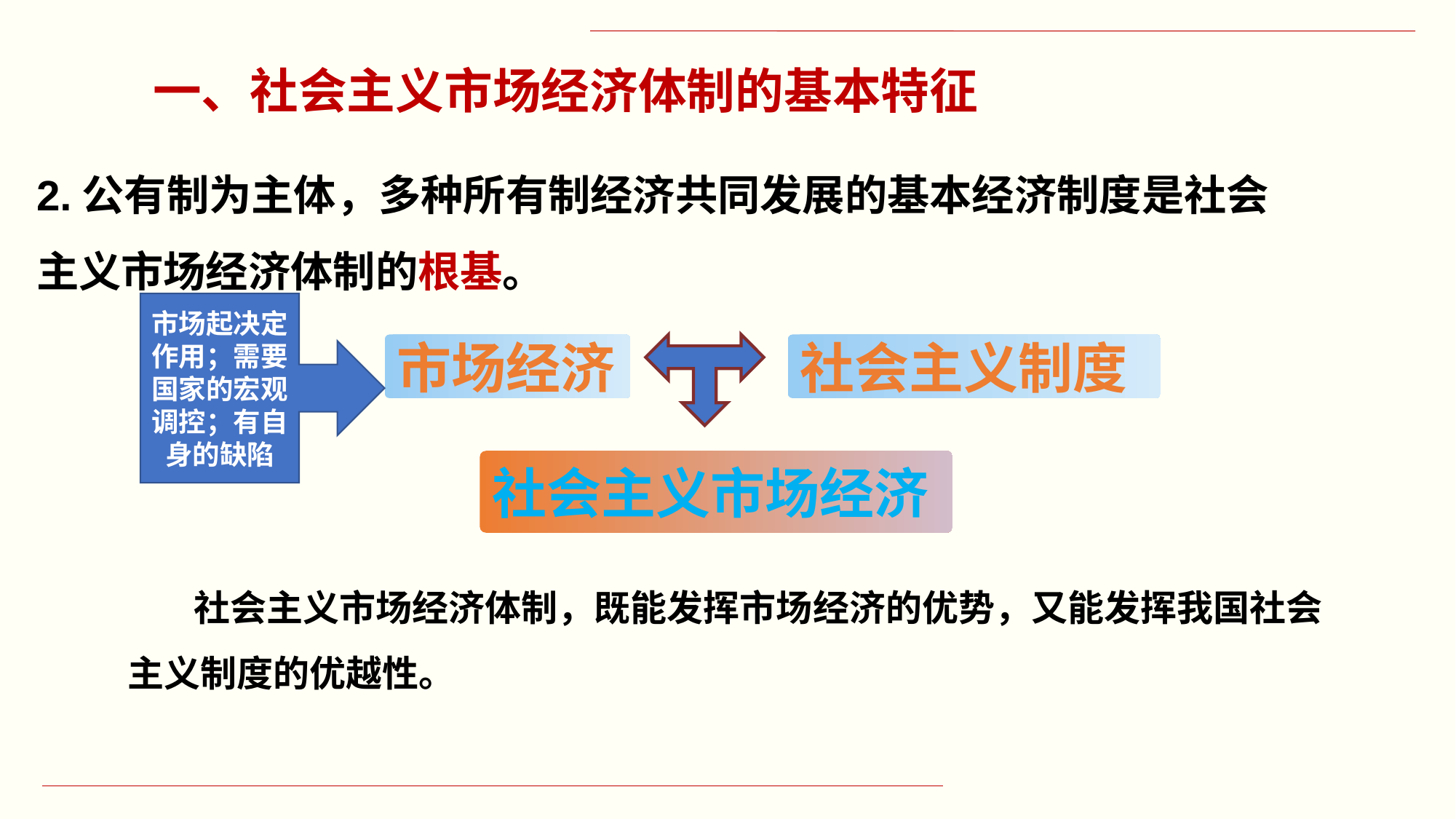

一、社会主义市场经济体制的基本特征
2.公有制为主体，多种所有制经济共同发展的基本经济制度是社会主义市场经济体制的根基。
市场起决定作用；需要国家的宏观调控；有自身的缺陷
市场经济

社会主义制度
社会主义市场经济
       社会主义市场经济体制，既能发挥市场经济的优势，又能发挥我国社会主义制度的优越性。